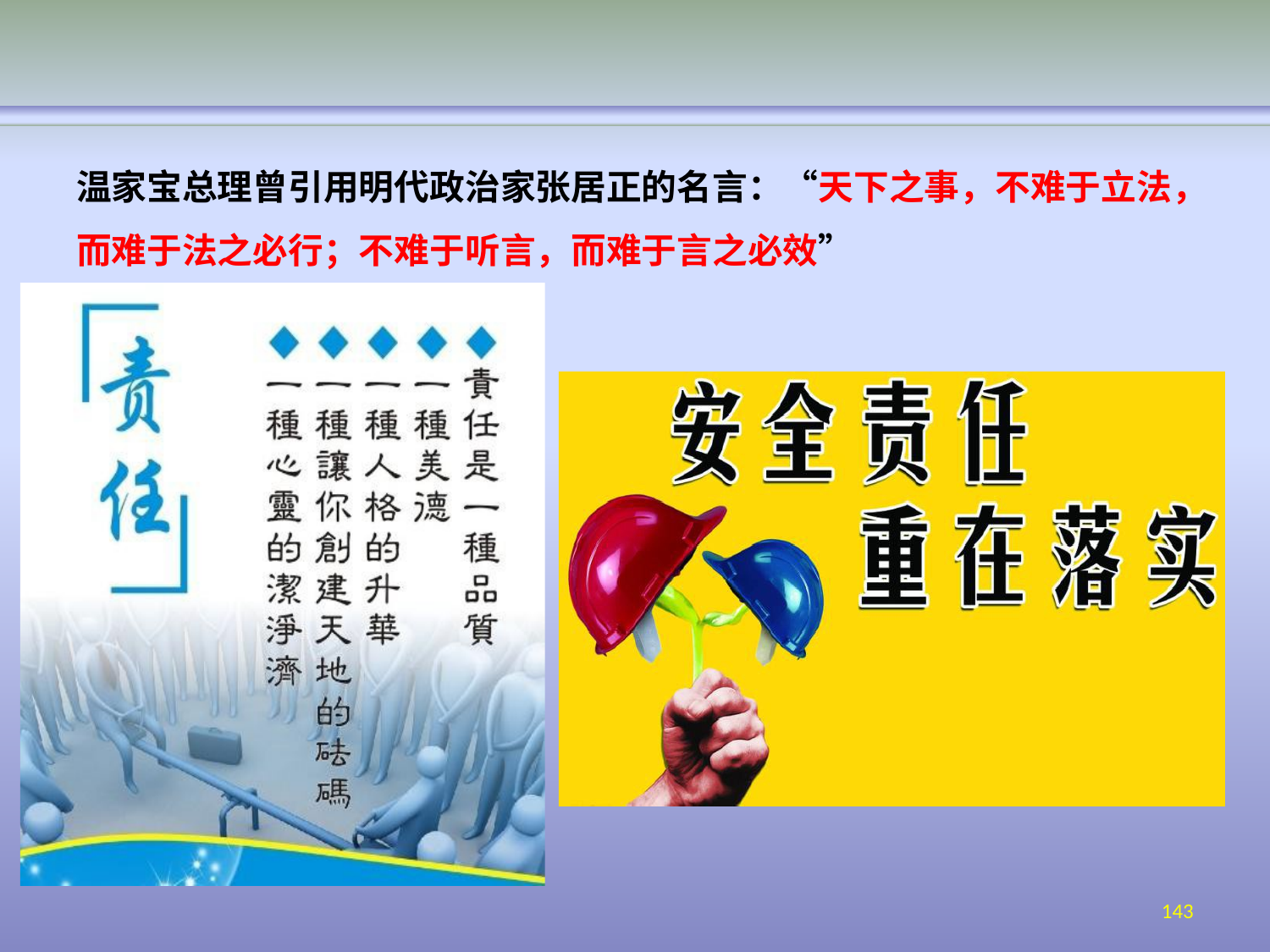

温家宝总理曾引用明代政治家张居正的名言：“天下之事，不难于立法， 而难于法之必行；不难于听言，而难于言之必效”

143